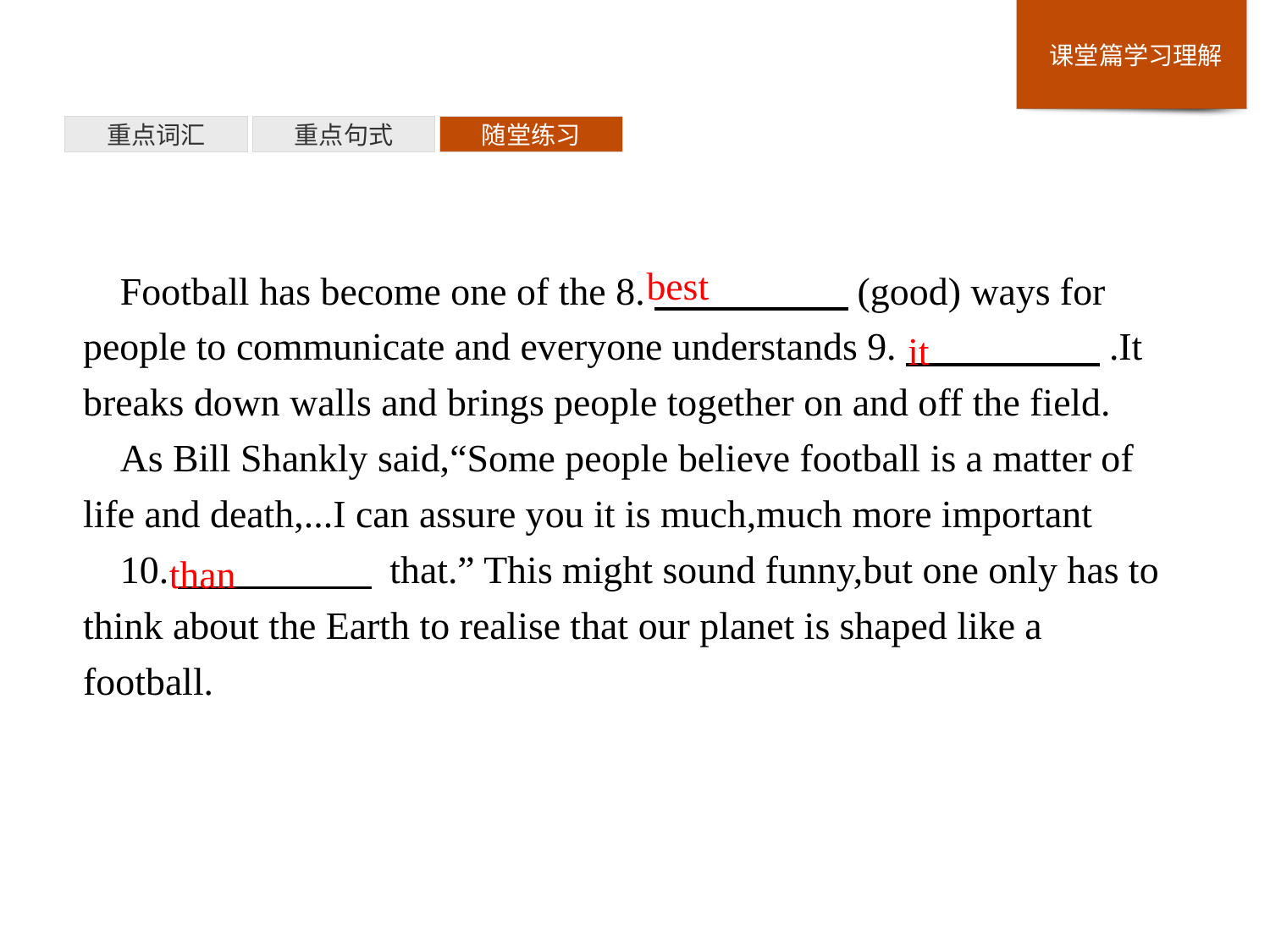

重点词汇
重点句式
随堂练习
best
Football has become one of the 8.　　　　　(good) ways for people to communicate and everyone understands 9.　　　　　.It breaks down walls and brings people together on and off the field.
As Bill Shankly said,“Some people believe football is a matter of life and death,...I can assure you it is much,much more important
10.　　　　　 that.” This might sound funny,but one only has to think about the Earth to realise that our planet is shaped like a football.
it
than